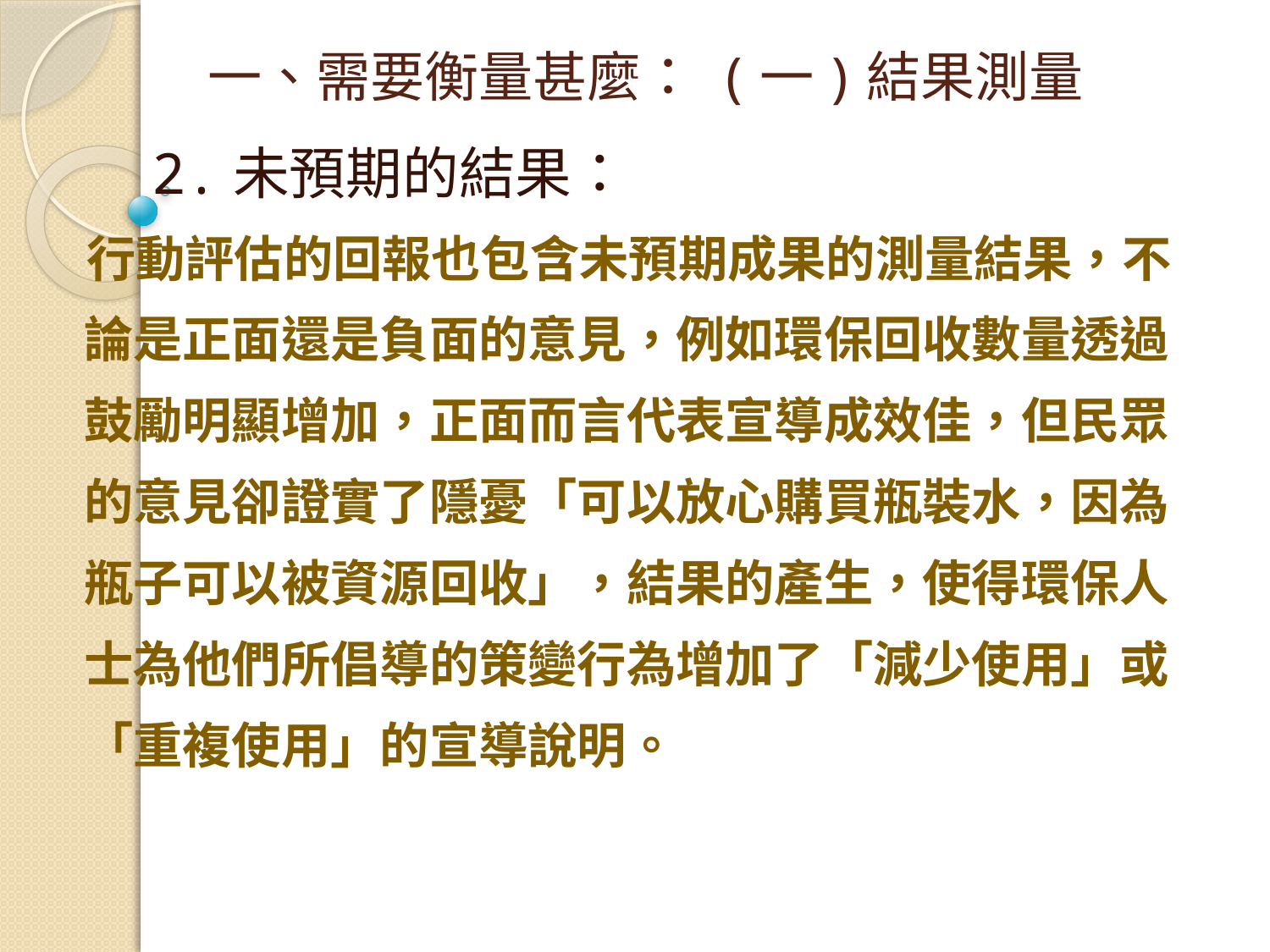

# 一、需要衡量甚麼： (一)結果測量
    2.未預期的結果：
                     行動評估的回報也包含未預期成果的測量結果，不
     論是正面還是負面的意見，例如環保回收數量透過
     鼓勵明顯增加，正面而言代表宣導成效佳，但民眾
     的意見卻證實了隱憂「可以放心購買瓶裝水，因為
     瓶子可以被資源回收」，結果的產生，使得環保人
     士為他們所倡導的策變行為增加了「減少使用」或
     「重複使用」的宣導說明。